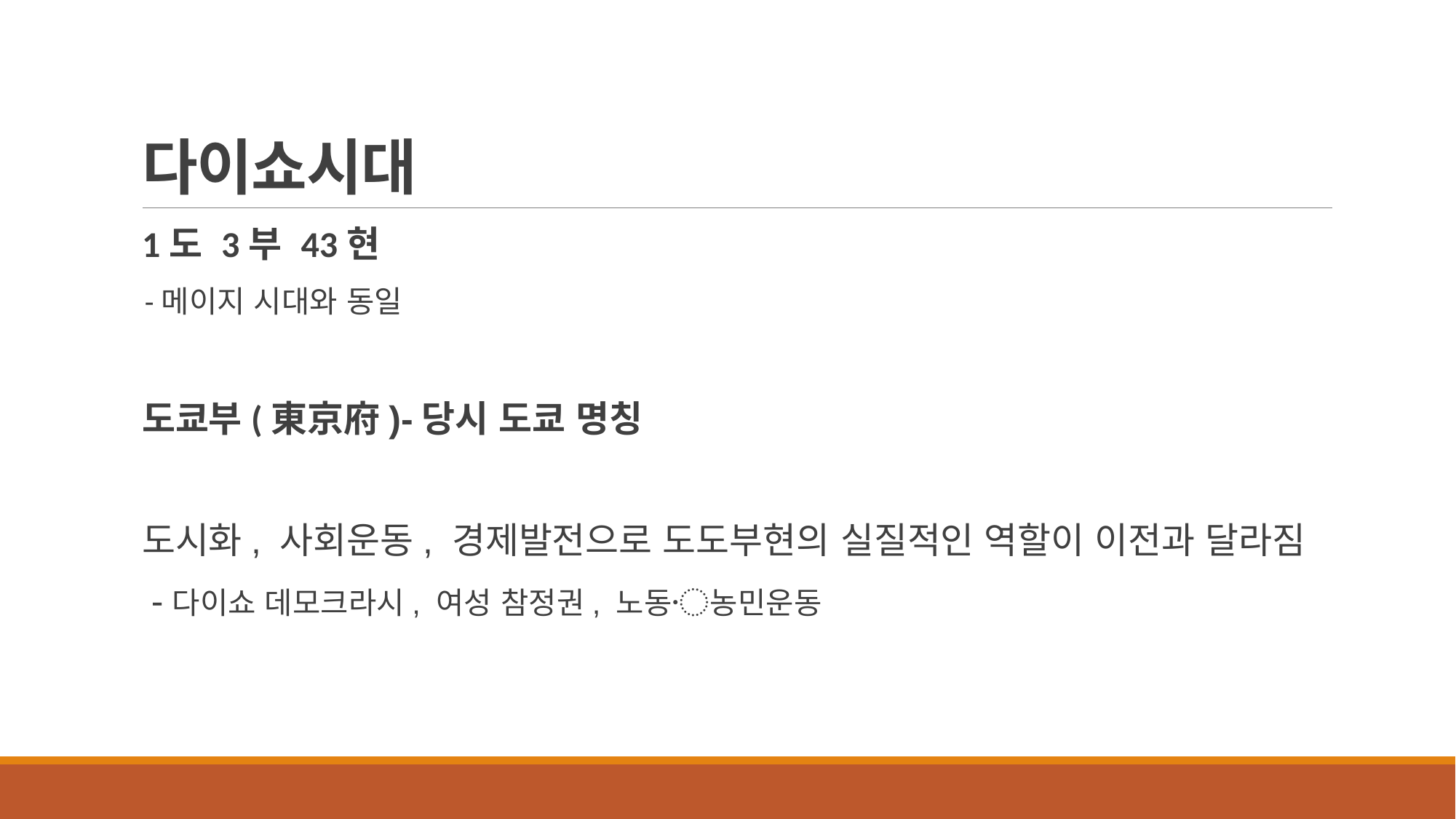

# 다이쇼시대
1도 3부 43현
  -메이지 시대와 동일

도쿄부(東京府)-당시 도쿄 명칭

도시화, 사회운동, 경제발전으로 도도부현의 실질적인 역할이 이전과 달라짐
  -다이쇼 데모크라시, 여성 참정권, 노동〮농민운동